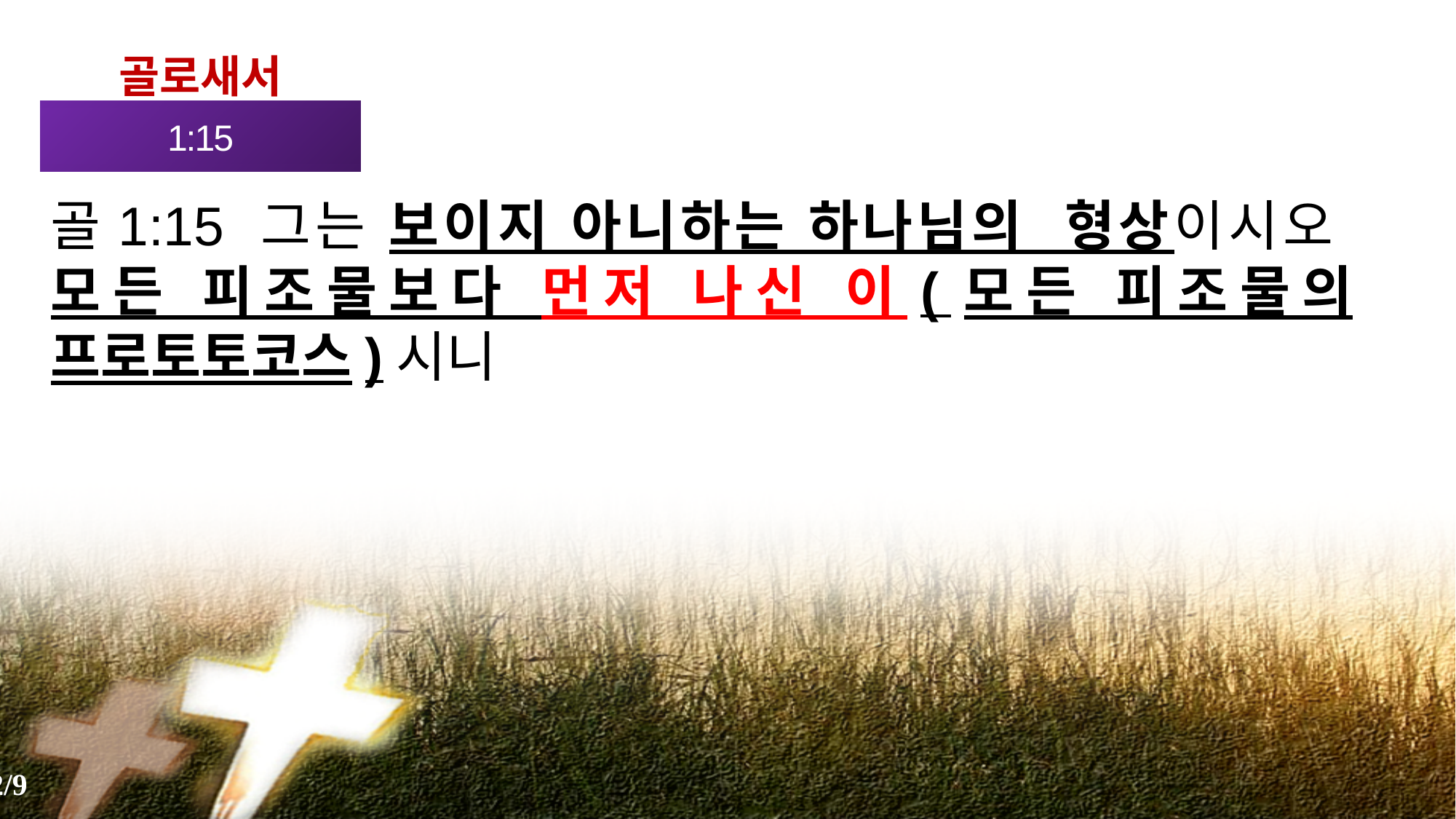

골로새서

1:15
골1:15 그는 보이지 아니하는 하나님의  형상이시오  모든 피조물보다 먼저 나신 이(모든 피조물의 프로토토코스)시니